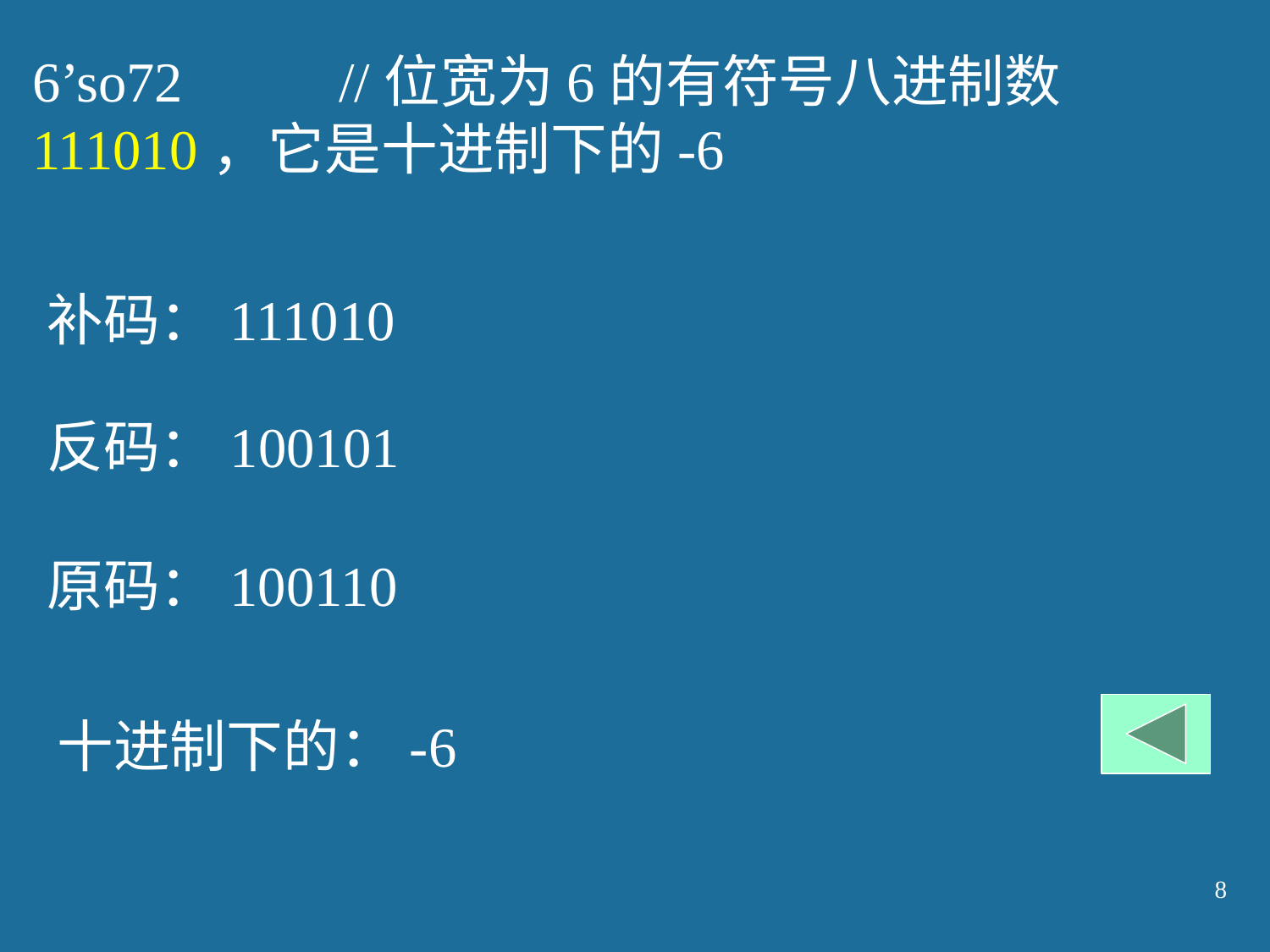

6’so72           //位宽为6的有符号八进制数111010，它是十进制下的-6
补码：111010
反码：100101
原码：100110

十进制下的：-6
8